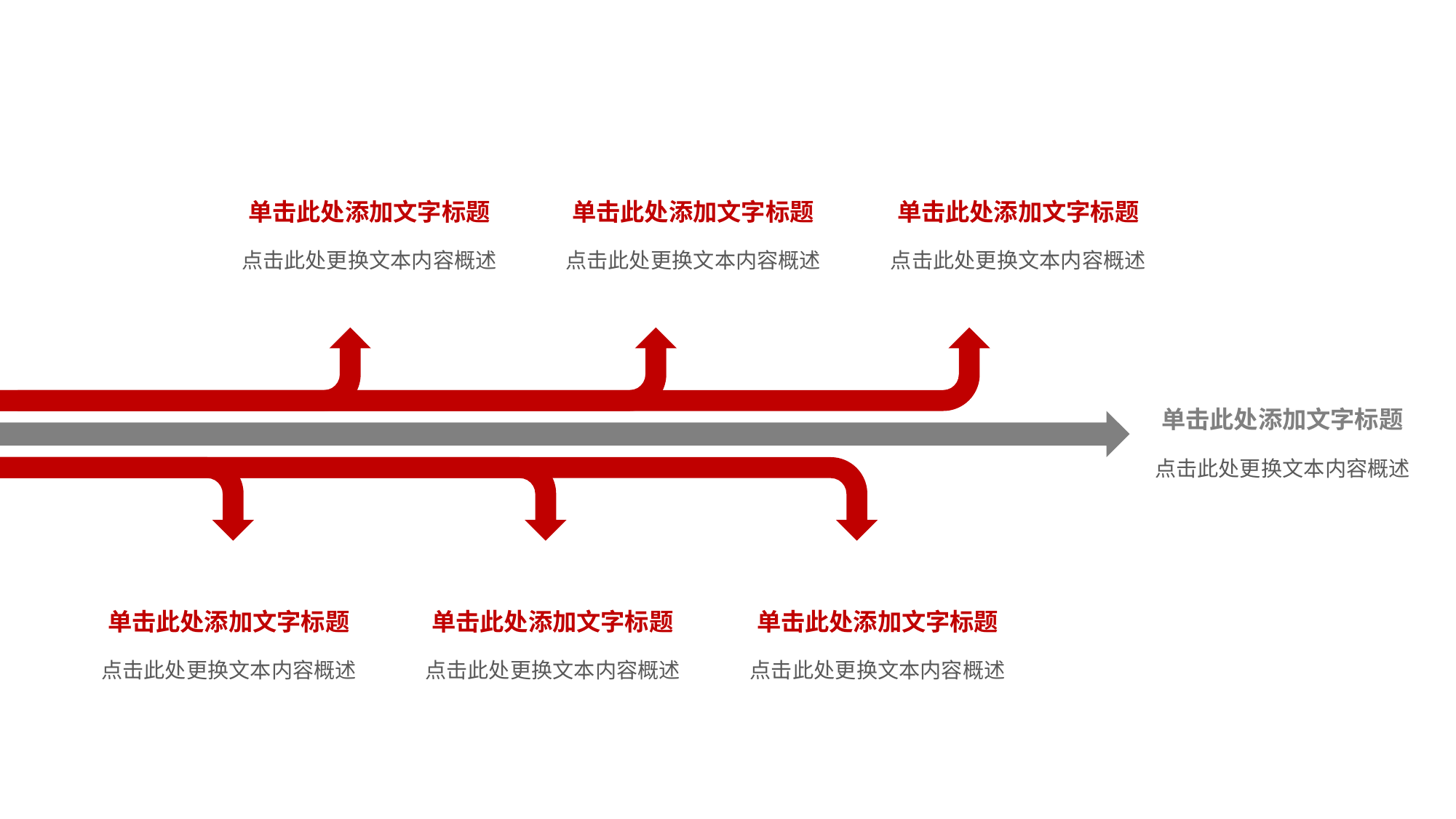

单击此处添加文字标题
点击此处更换文本内容概述
单击此处添加文字标题
点击此处更换文本内容概述
单击此处添加文字标题
点击此处更换文本内容概述

单击此处添加文字标题
点击此处更换文本内容概述

单击此处添加文字标题
点击此处更换文本内容概述
单击此处添加文字标题
点击此处更换文本内容概述
单击此处添加文字标题
点击此处更换文本内容概述